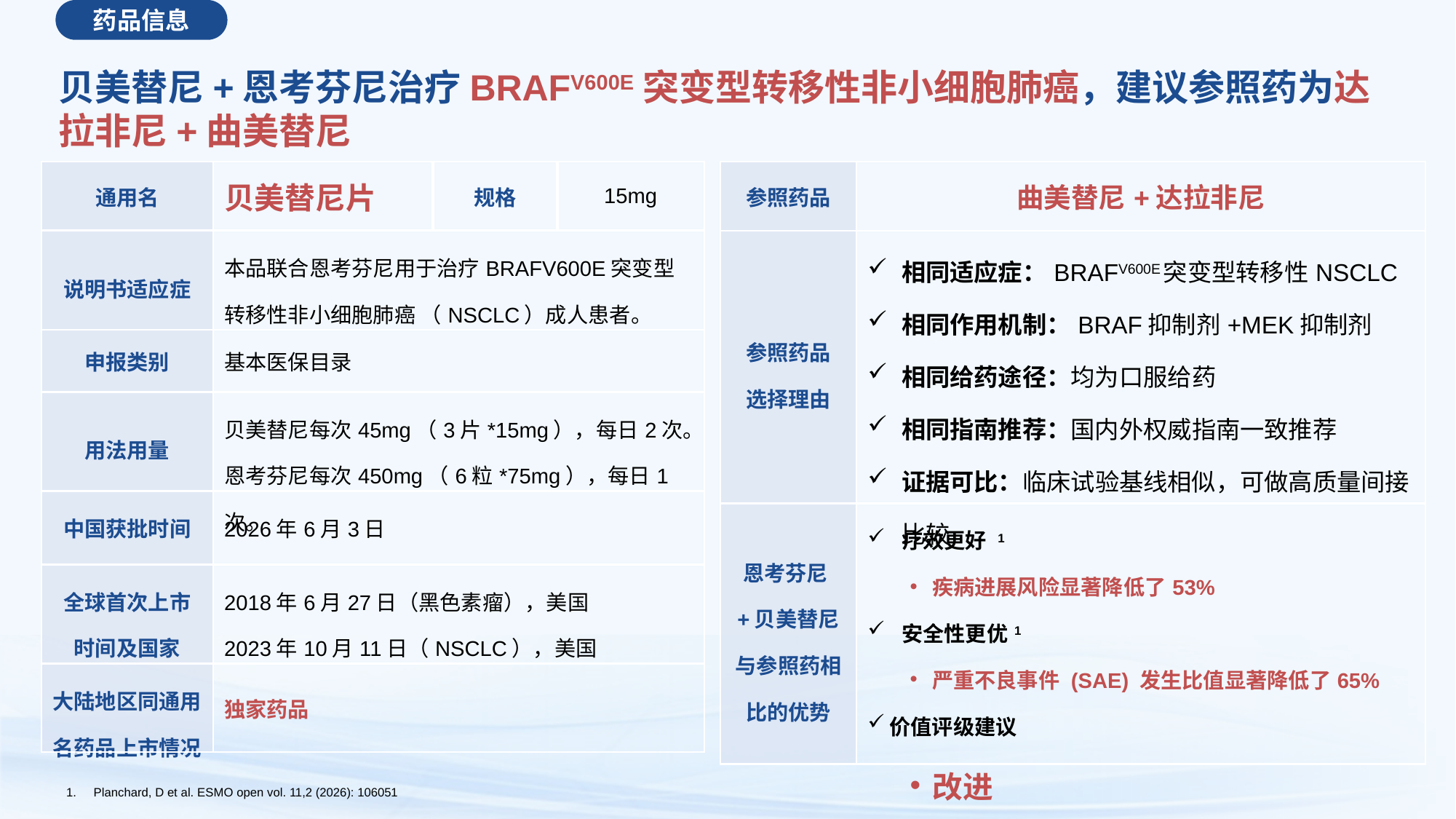

药品信息
贝美替尼+恩考芬尼治疗BRAFV600E突变型转移性非小细胞肺癌，建议参照药为达拉非尼+曲美替尼
| 参照药品 | 曲美替尼+达拉非尼 |
| --- | --- |
| 参照药品 选择理由 | 相同适应症：BRAFV600E突变型转移性NSCLC 相同作用机制：BRAF抑制剂+MEK抑制剂 相同给药途径：均为口服给药 相同指南推荐：国内外权威指南一致推荐 证据可比：临床试验基线相似，可做高质量间接比较 |
| 恩考芬尼+贝美替尼与参照药相比的优势 | 疗效更好 1 疾病进展风险显著降低了53% 安全性更优 1 严重不良事件 (SAE) 发生比值显著降低了65% 价值评级建议 改进 |
| 通用名 | 贝美替尼片 | 规格 | 15mg |
| --- | --- | --- | --- |
| 说明书适应症 | 本品联合恩考芬尼用于治疗BRAFV600E突变型转移性非小细胞肺癌 （NSCLC）成人患者。 |  |  |
| 申报类别 | 基本医保目录 |  |  |
| 用法用量 | 贝美替尼每次45mg（3片\*15mg），每日2次。 恩考芬尼每次450mg（6粒\*75mg），每日1次。 |  |  |
| 中国获批时间 | 2026年6月3日 |  |  |
| 全球首次上市 时间及国家 | 2018年6月27日（黑色素瘤），美国 2023年10月11日（NSCLC），美国 |  |  |
| 大陆地区同通用名药品上市情况 | 独家药品 |  |  |
Planchard, D et al. ESMO open vol. 11,2 (2026): 106051